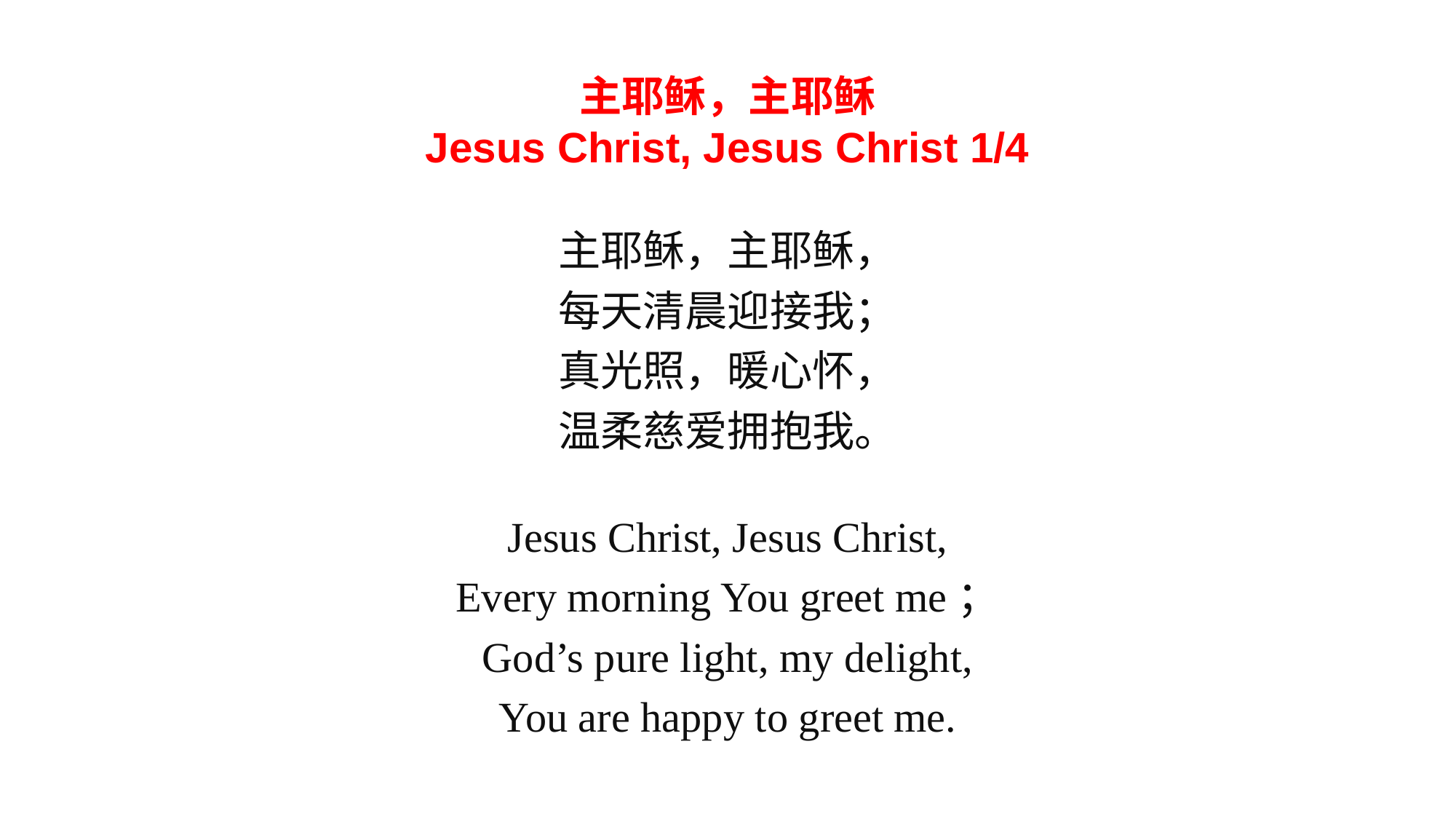

主耶稣，主耶稣
Jesus Christ, Jesus Christ 1/4
主耶稣，主耶稣，
每天清晨迎接我；
真光照，暖心怀，
温柔慈爱拥抱我。

Jesus Christ, Jesus Christ,
Every morning You greet me；
God’s pure light, my delight,
You are happy to greet me.